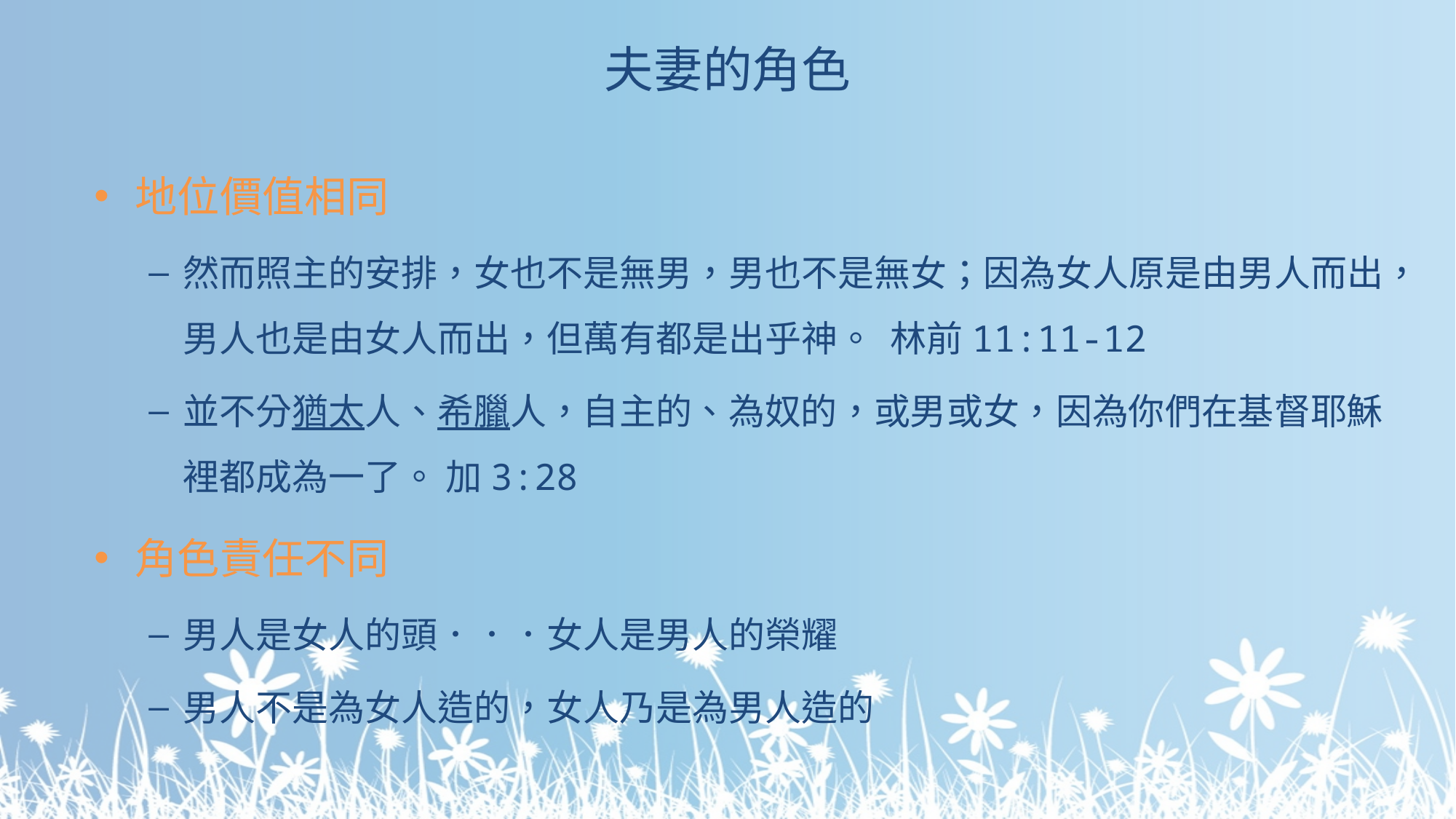

# 夫妻的角色
地位價值相同
然而照主的安排，女也不是無男，男也不是無女；因為女人原是由男人而出，男人也是由女人而出，但萬有都是出乎神。  林前11:11-12
並不分猶太人、希臘人，自主的、為奴的，或男或女，因為你們在基督耶穌裡都成為一了。 加3:28
角色責任不同
男人是女人的頭．．．女人是男人的榮耀
男人不是為女人造的，女人乃是為男人造的